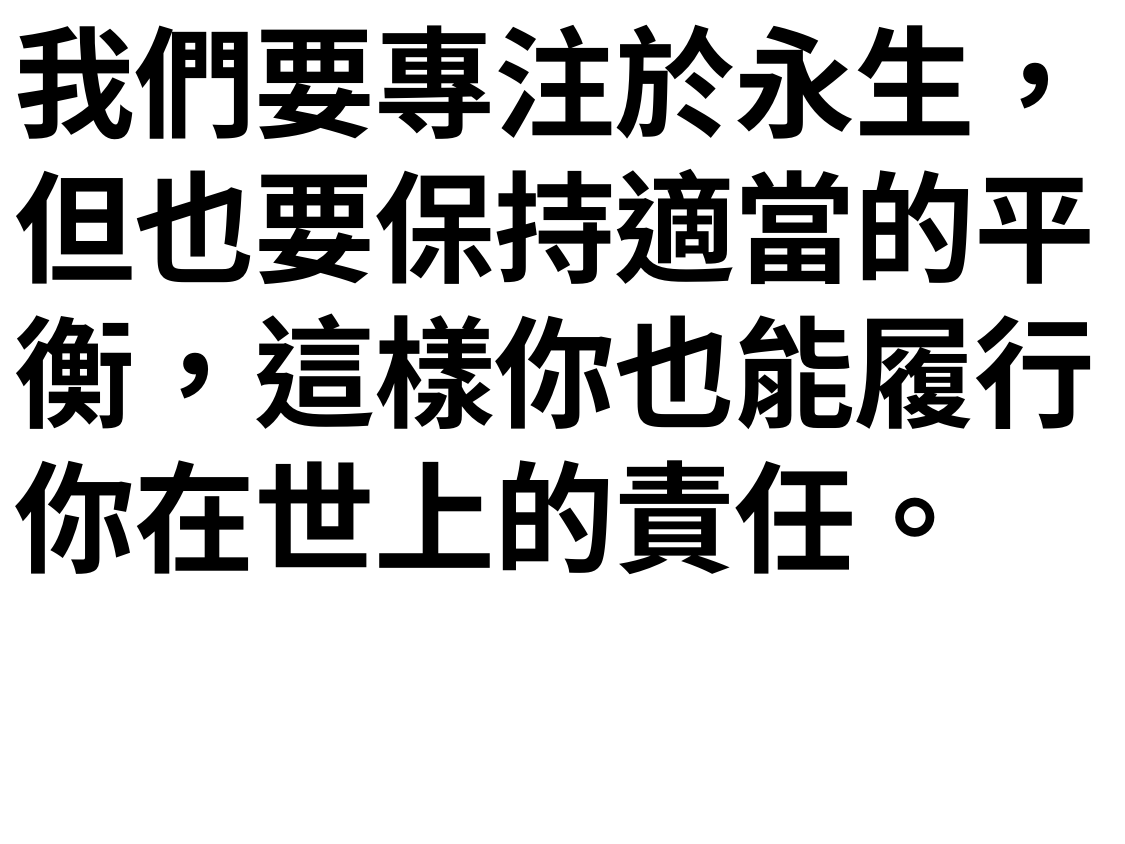

我們要專注於永生，但也要保持適當的平衡，這樣你也能履行你在世上的責任。